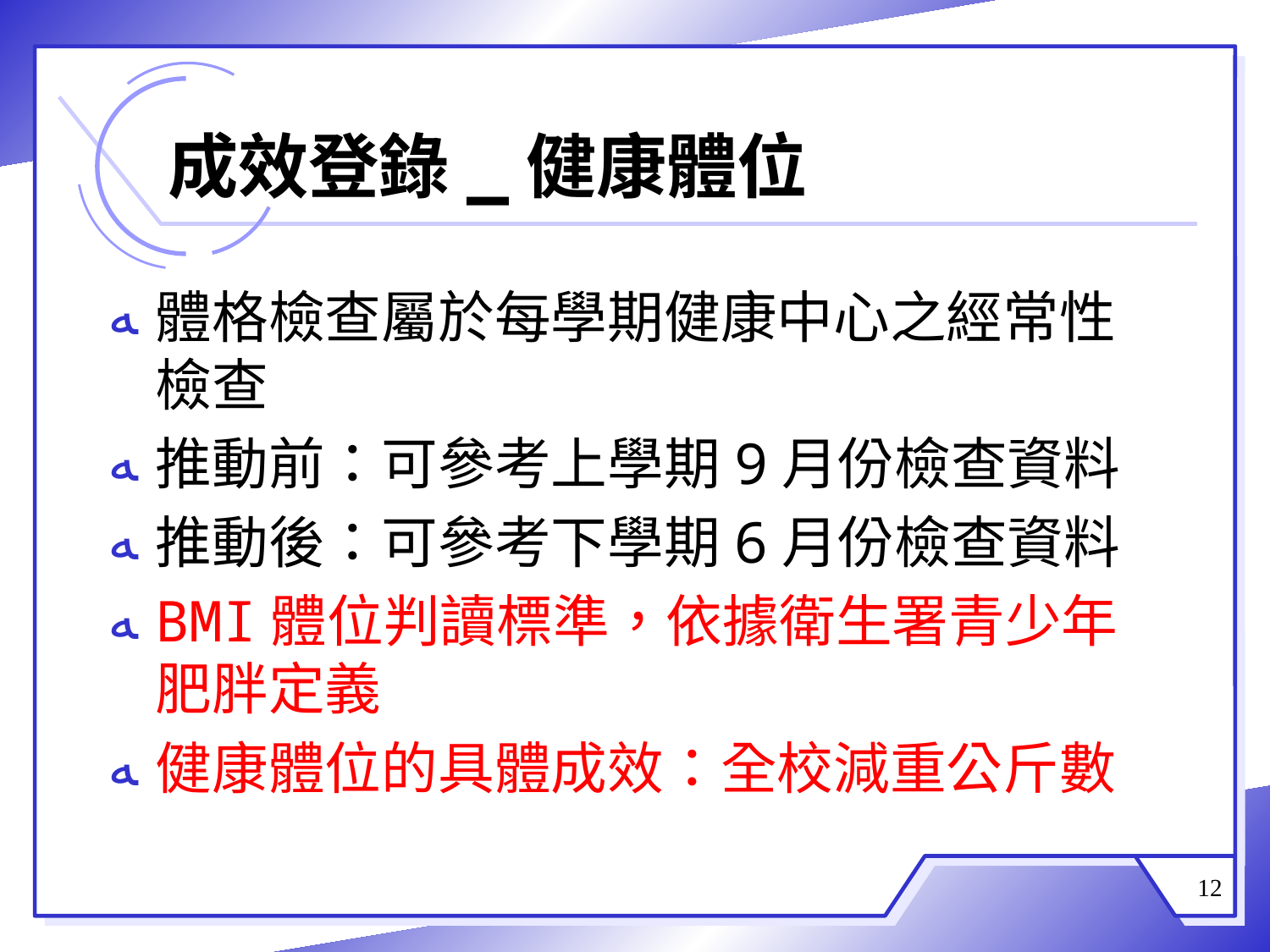

# 成效登錄_健康體位
體格檢查屬於每學期健康中心之經常性檢查
推動前：可參考上學期9月份檢查資料
推動後：可參考下學期6月份檢查資料
BMI體位判讀標準，依據衛生署青少年肥胖定義
健康體位的具體成效：全校減重公斤數
12